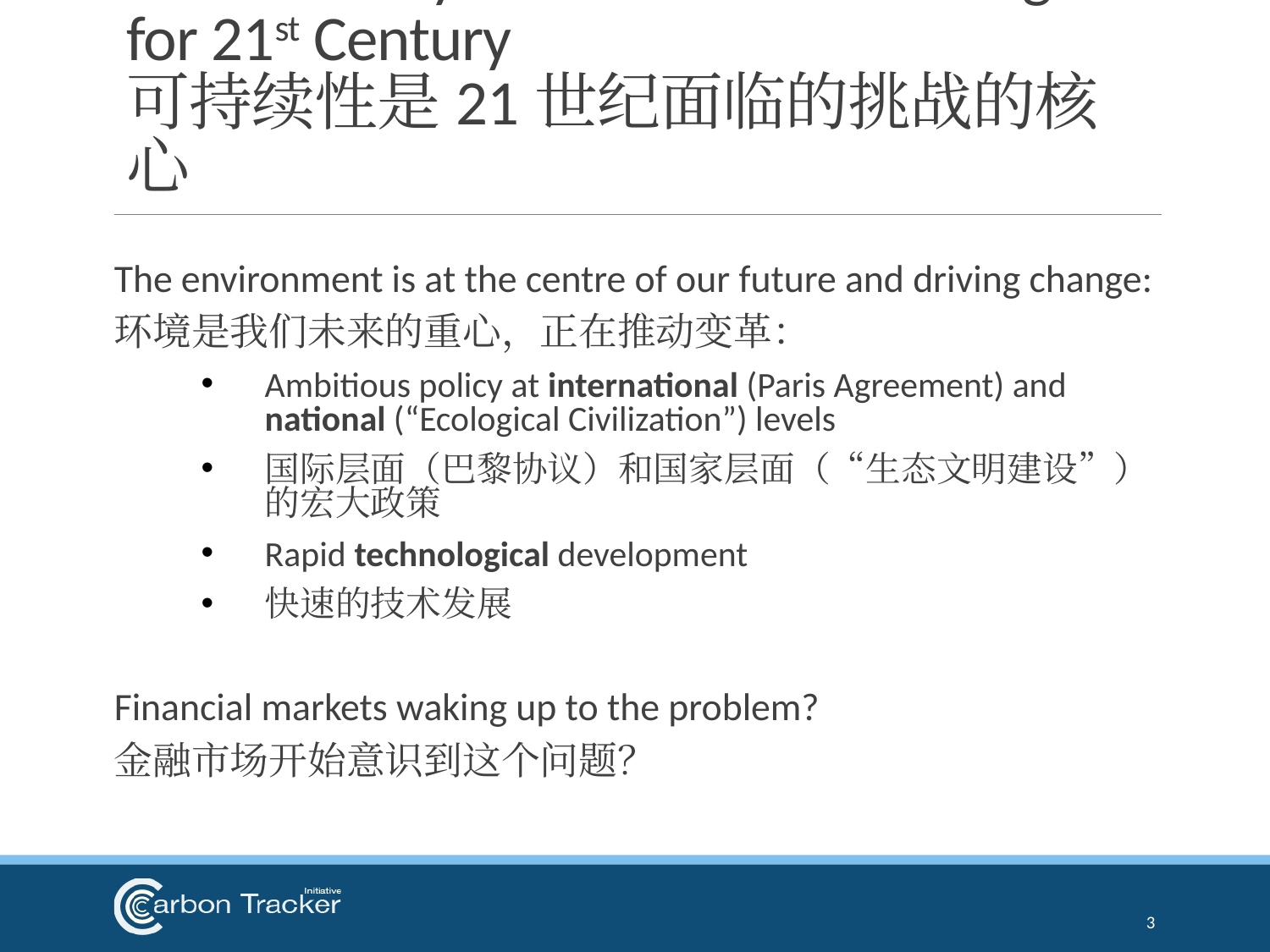

# Sustainability at the heart of challenges for 21st Century 可持续性是21世纪面临的挑战的核心
The environment is at the centre of our future and driving change:
环境是我们未来的重心，正在推动变革：
Ambitious policy at international (Paris Agreement) and national (“Ecological Civilization”) levels
国际层面（巴黎协议）和国家层面（“生态文明建设”）的宏大政策
Rapid technological development
快速的技术发展

Financial markets waking up to the problem?
金融市场开始意识到这个问题？
3